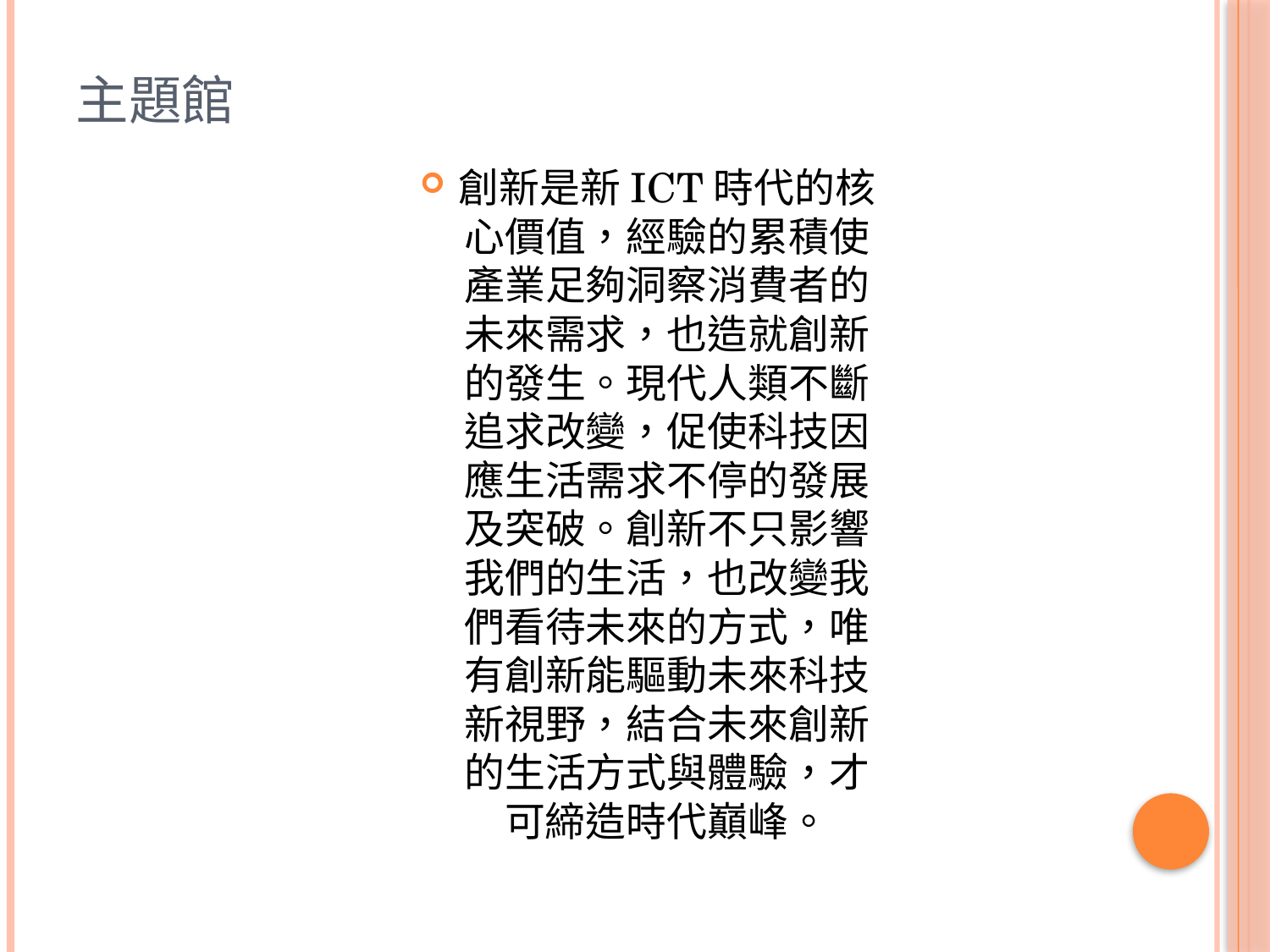

# 主題館
創新是新ICT時代的核心價值，經驗的累積使產業足夠洞察消費者的未來需求，也造就創新的發生。現代人類不斷追求改變，促使科技因應生活需求不停的發展及突破。創新不只影響我們的生活，也改變我們看待未來的方式，唯有創新能驅動未來科技新視野，結合未來創新的生活方式與體驗，才可締造時代巔峰。